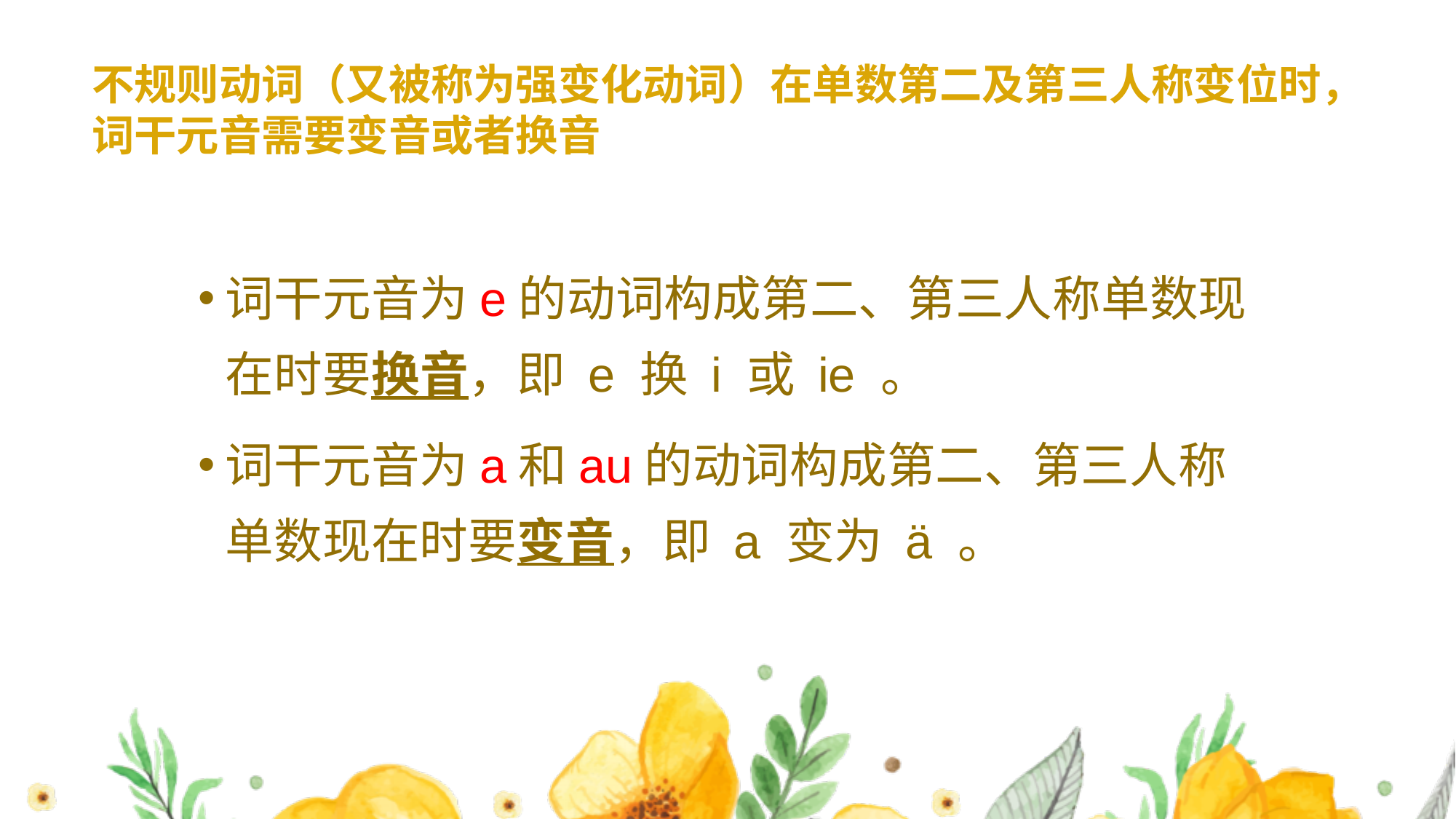

# 不规则动词（又被称为强变化动词）在单数第二及第三人称变位时，词干元音需要变音或者换音
词干元音为e的动词构成第二、第三人称单数现在时要换音，即 e 换 i 或 ie 。
词干元音为a和au的动词构成第二、第三人称单数现在时要变音，即 a 变为 ä 。